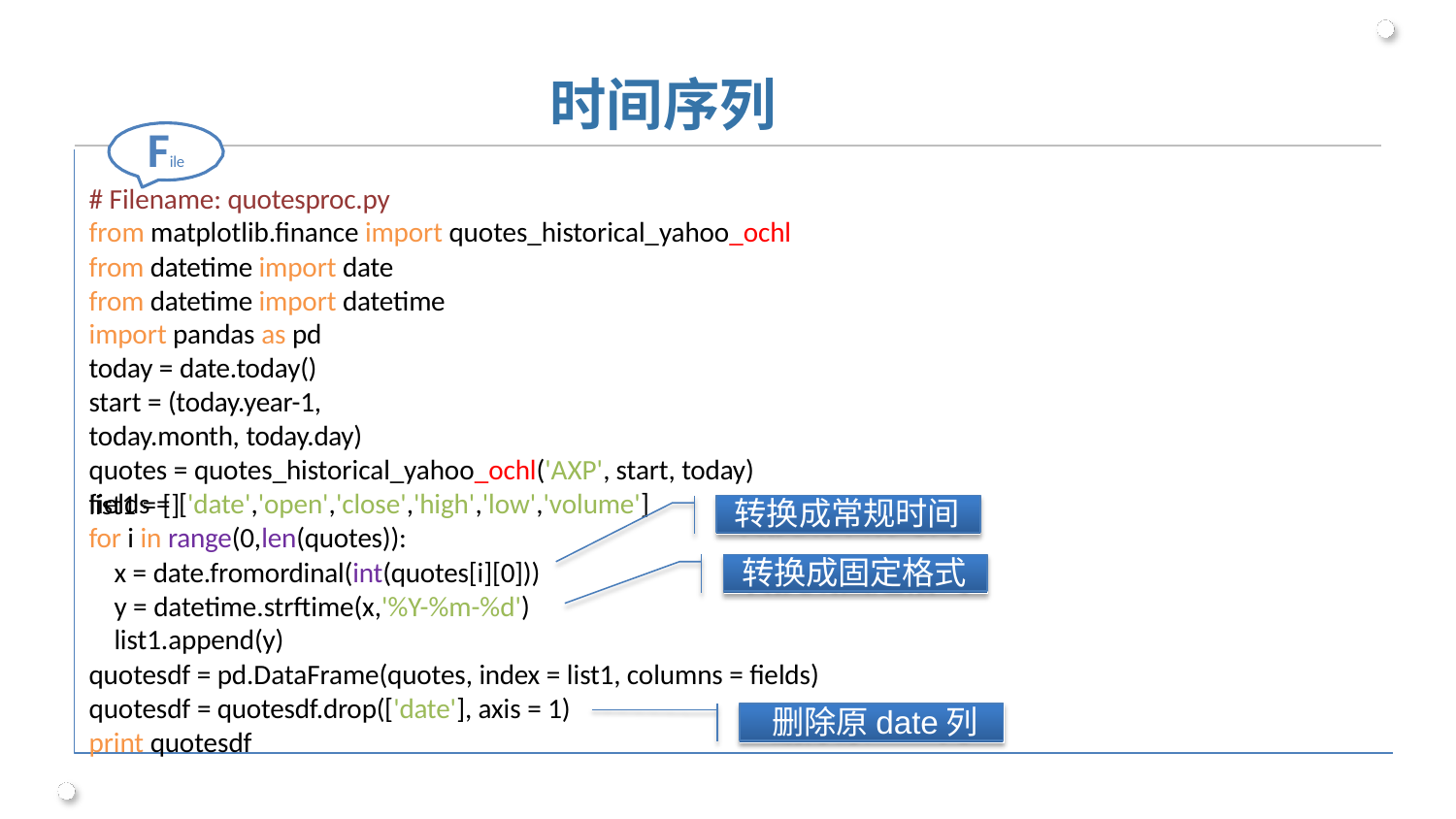

# 时间序列
File

# Filename: quotesproc.py
from matplotlib.finance import quotes_historical_yahoo_ochl
from datetime import date  from datetime import datetime  import pandas as pd
today = date.today()
start = (today.year-1, today.month, today.day)
quotes = quotes_historical_yahoo_ochl('AXP', start, today)  fields = ['date','open','close','high','low','volume']

list1 = []
for i in range(0,len(quotes)):
x = date.fromordinal(int(quotes[i][0]))  y = datetime.strftime(x,'%Y-%m-%d')  list1.append(y)

转换成常规时间

转换成固定格式

quotesdf = pd.DataFrame(quotes, index = list1, columns = fields)
quotesdf = quotesdf.drop(['date'], axis = 1)
print quotesdf

删除原date列